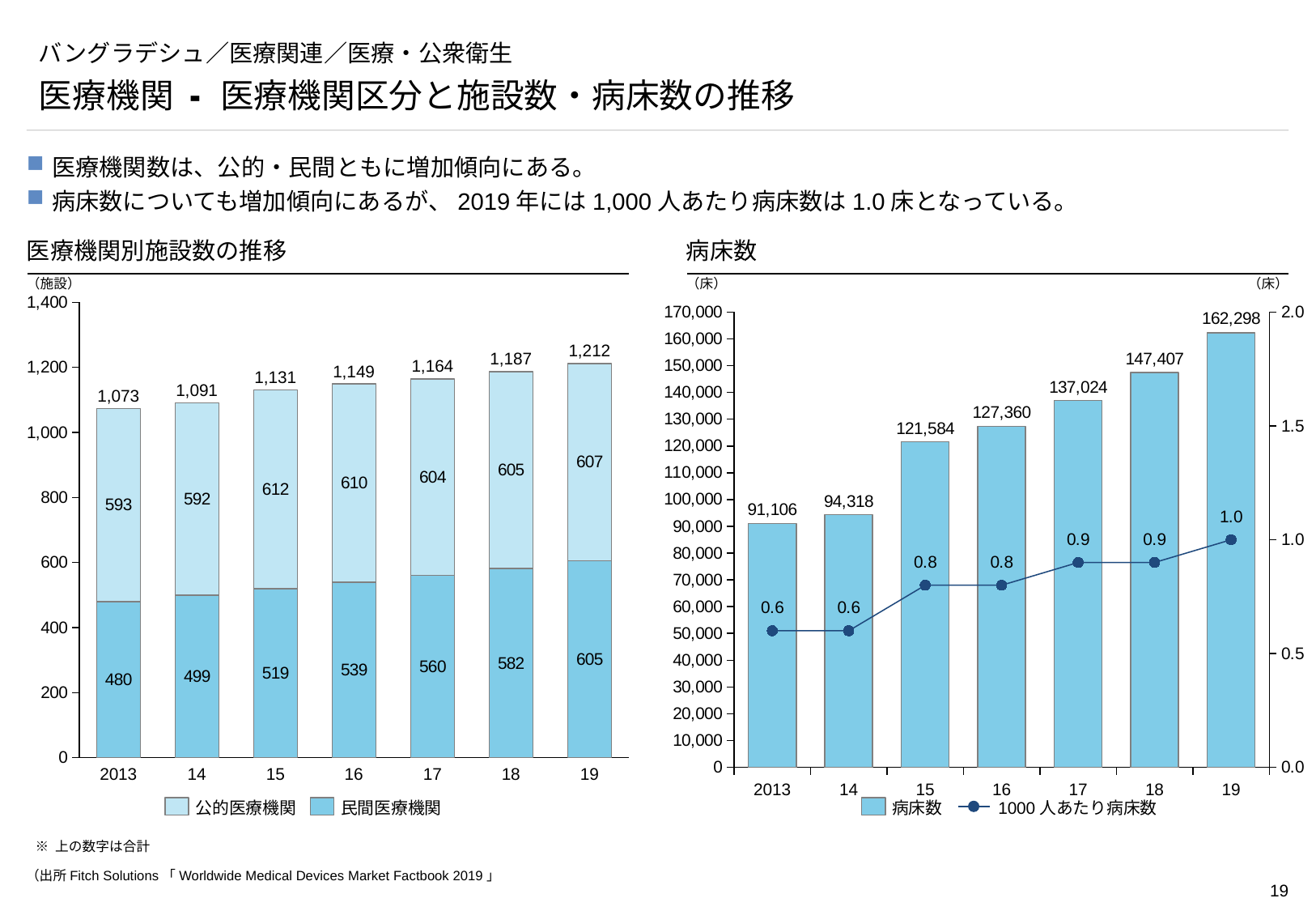

# バングラデシュ／医療関連／医療・公衆衛生
医療機関 - 医療機関区分と施設数・病床数の推移
医療機関数は、公的・民間ともに増加傾向にある。
病床数についても増加傾向にあるが、2019年には1,000人あたり病床数は1.0床となっている。
医療機関別施設数の推移
病床数
（施設）
（床）
（床）

### Chart

| Category |  |  |
|---|---|---|

### Chart

| Category |  |  |
|---|---|---|
1,212
1,187
1,164
1,149
1,131
1,091
1,073
2013
14
15
16
17
18
19
2013
14
15
16
17
18
19
公的医療機関
民間医療機関
病床数
1000人あたり病床数

※ 上の数字は合計
（出所Fitch Solutions「Worldwide Medical Devices Market Factbook 2019」